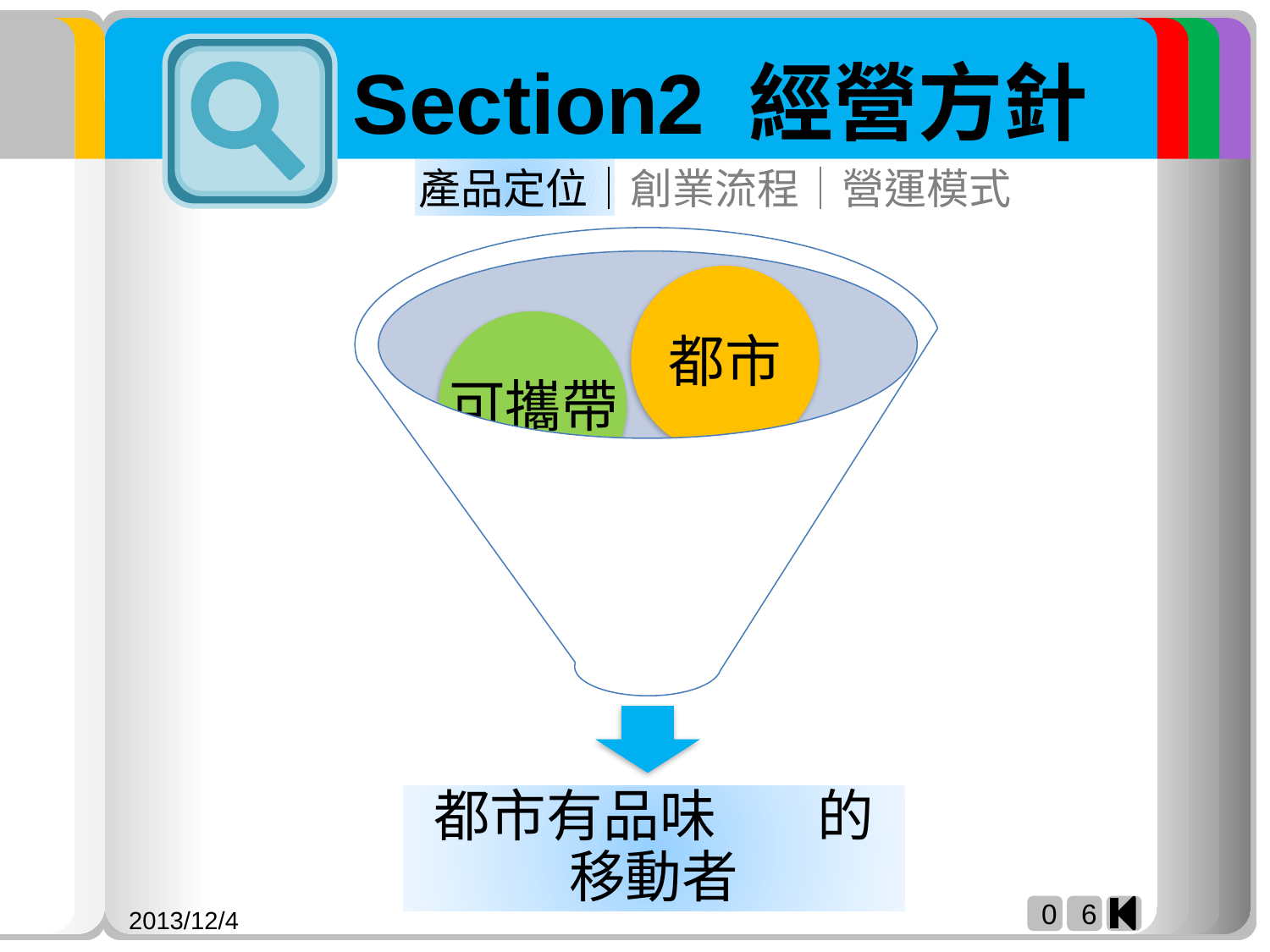

產品定位│創業流程│營運模式

都市

可攜帶

高品質

都市有品味        的移動者
0
6